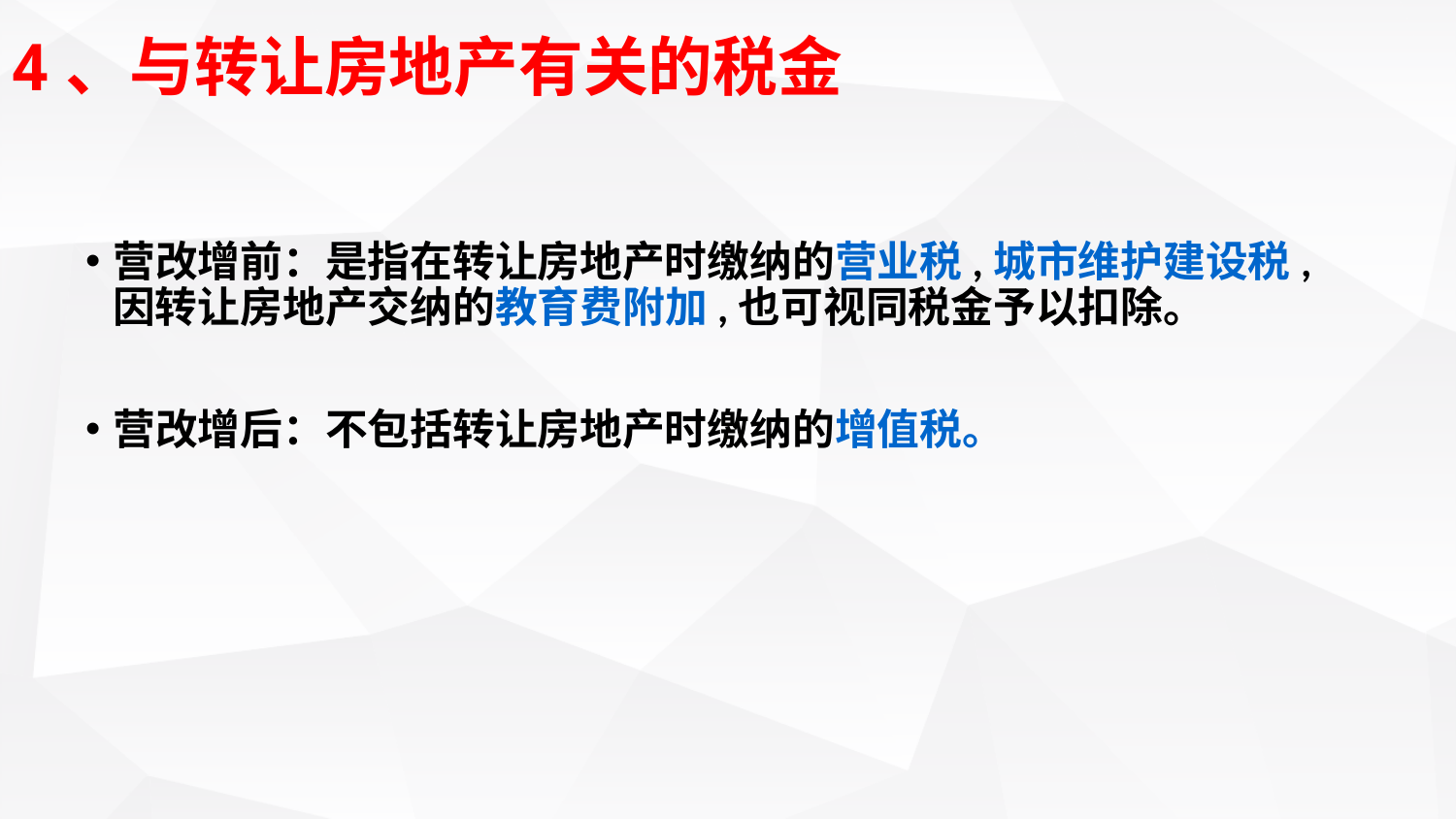

# 4、与转让房地产有关的税金

营改增前：是指在转让房地产时缴纳的营业税,城市维护建设税, 因转让房地产交纳的教育费附加,也可视同税金予以扣除。

营改增后：不包括转让房地产时缴纳的增值税。